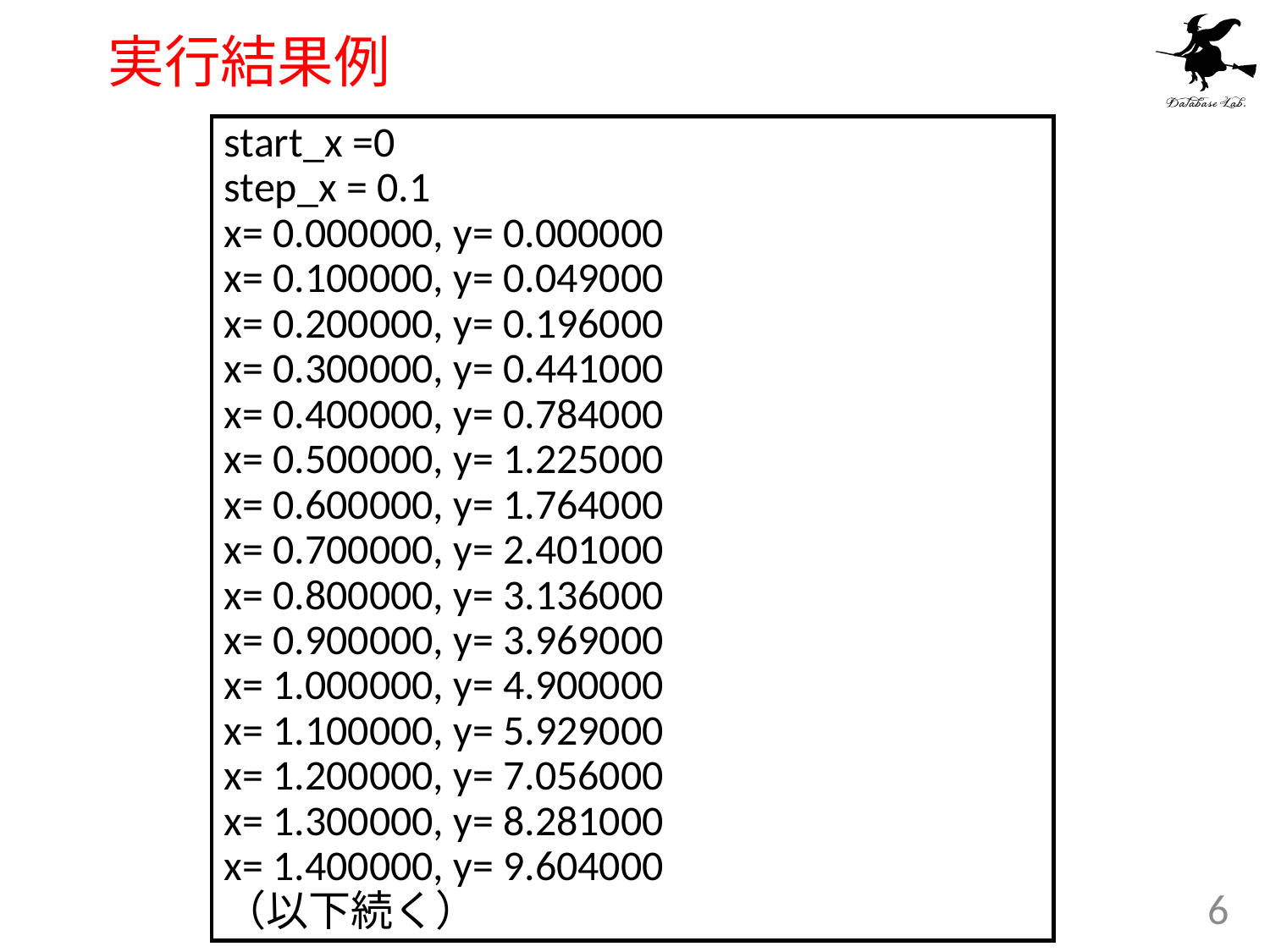

# 実行結果例
start_x =0
step_x = 0.1
x= 0.000000, y= 0.000000
x= 0.100000, y= 0.049000
x= 0.200000, y= 0.196000
x= 0.300000, y= 0.441000
x= 0.400000, y= 0.784000
x= 0.500000, y= 1.225000
x= 0.600000, y= 1.764000
x= 0.700000, y= 2.401000
x= 0.800000, y= 3.136000
x= 0.900000, y= 3.969000
x= 1.000000, y= 4.900000
x= 1.100000, y= 5.929000
x= 1.200000, y= 7.056000
x= 1.300000, y= 8.281000
x= 1.400000, y= 9.604000
（以下続く）
6